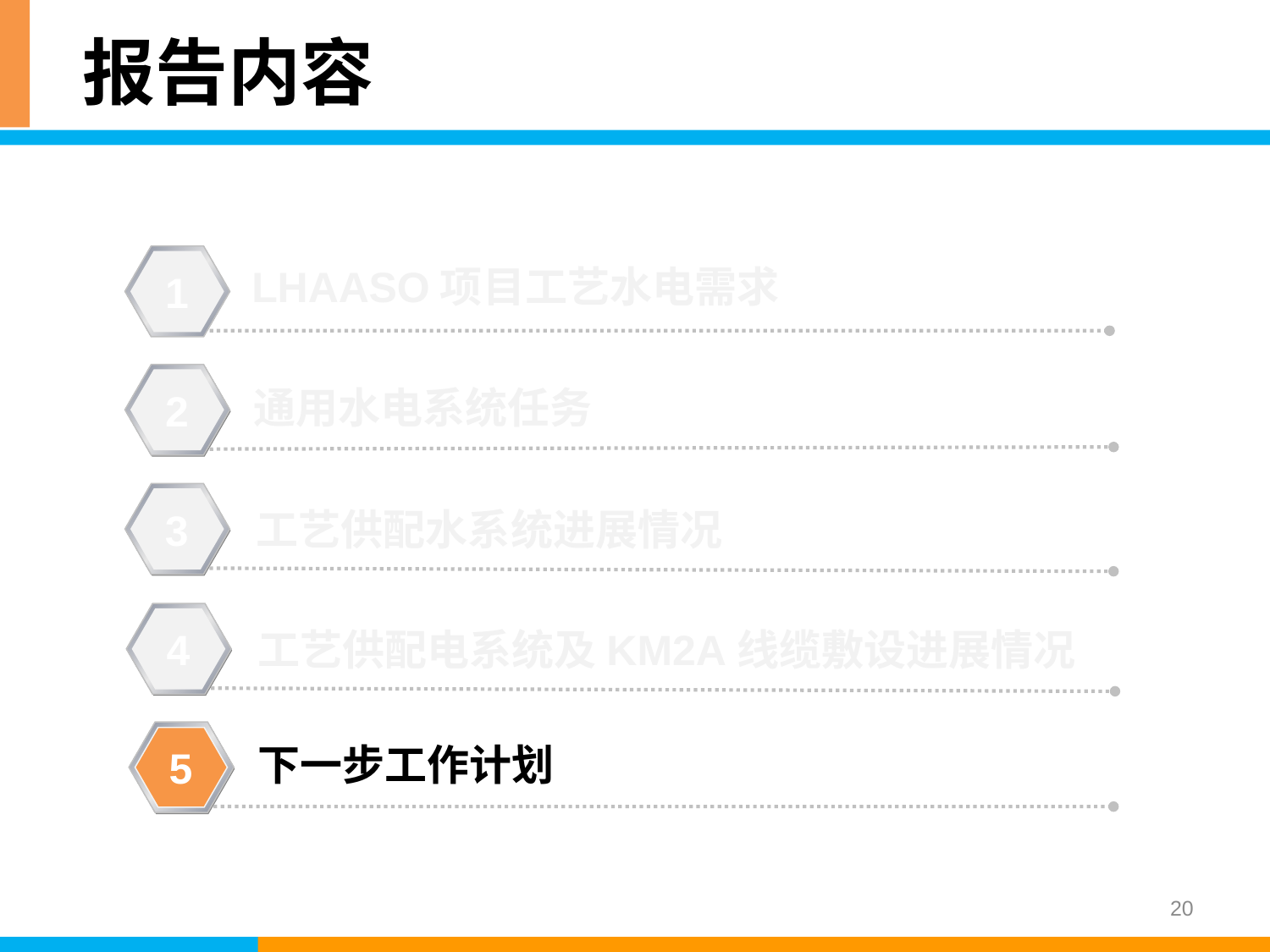

# 报告内容

LHAASO项目工艺水电需求

1

通用水电系统任务
2

工艺供配水系统进展情况
3

工艺供配电系统及KM2A线缆敷设进展情况
4

下一步工作计划
5

20